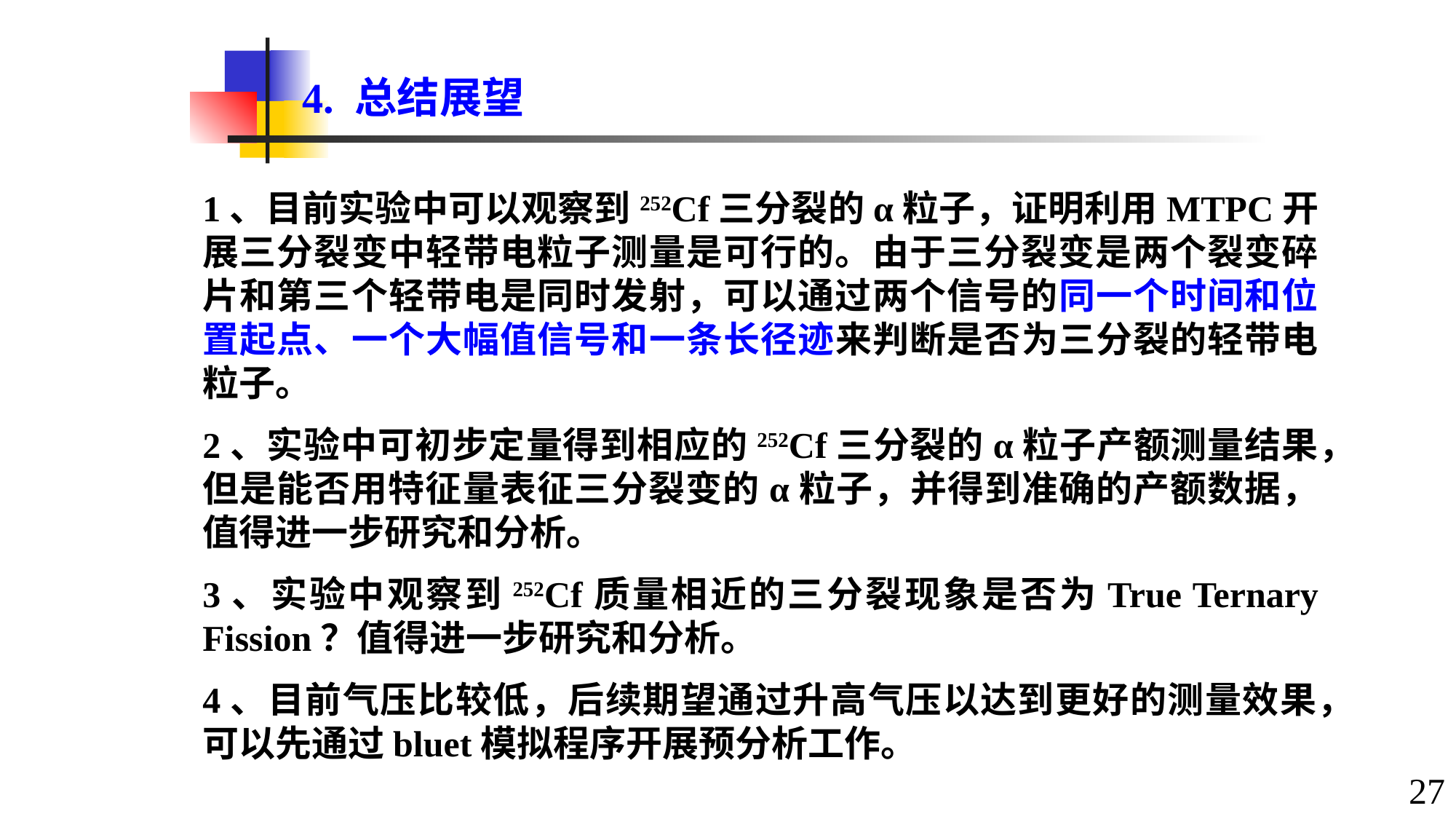

4. 总结展望
1、目前实验中可以观察到252Cf三分裂的α粒子，证明利用MTPC开展三分裂变中轻带电粒子测量是可行的。由于三分裂变是两个裂变碎片和第三个轻带电是同时发射，可以通过两个信号的同一个时间和位置起点、一个大幅值信号和一条长径迹来判断是否为三分裂的轻带电粒子。
2、实验中可初步定量得到相应的252Cf三分裂的α粒子产额测量结果，但是能否用特征量表征三分裂变的α粒子，并得到准确的产额数据，值得进一步研究和分析。
3、实验中观察到252Cf质量相近的三分裂现象是否为True Ternary Fission？值得进一步研究和分析。
4、目前气压比较低，后续期望通过升高气压以达到更好的测量效果，可以先通过bluet模拟程序开展预分析工作。
27